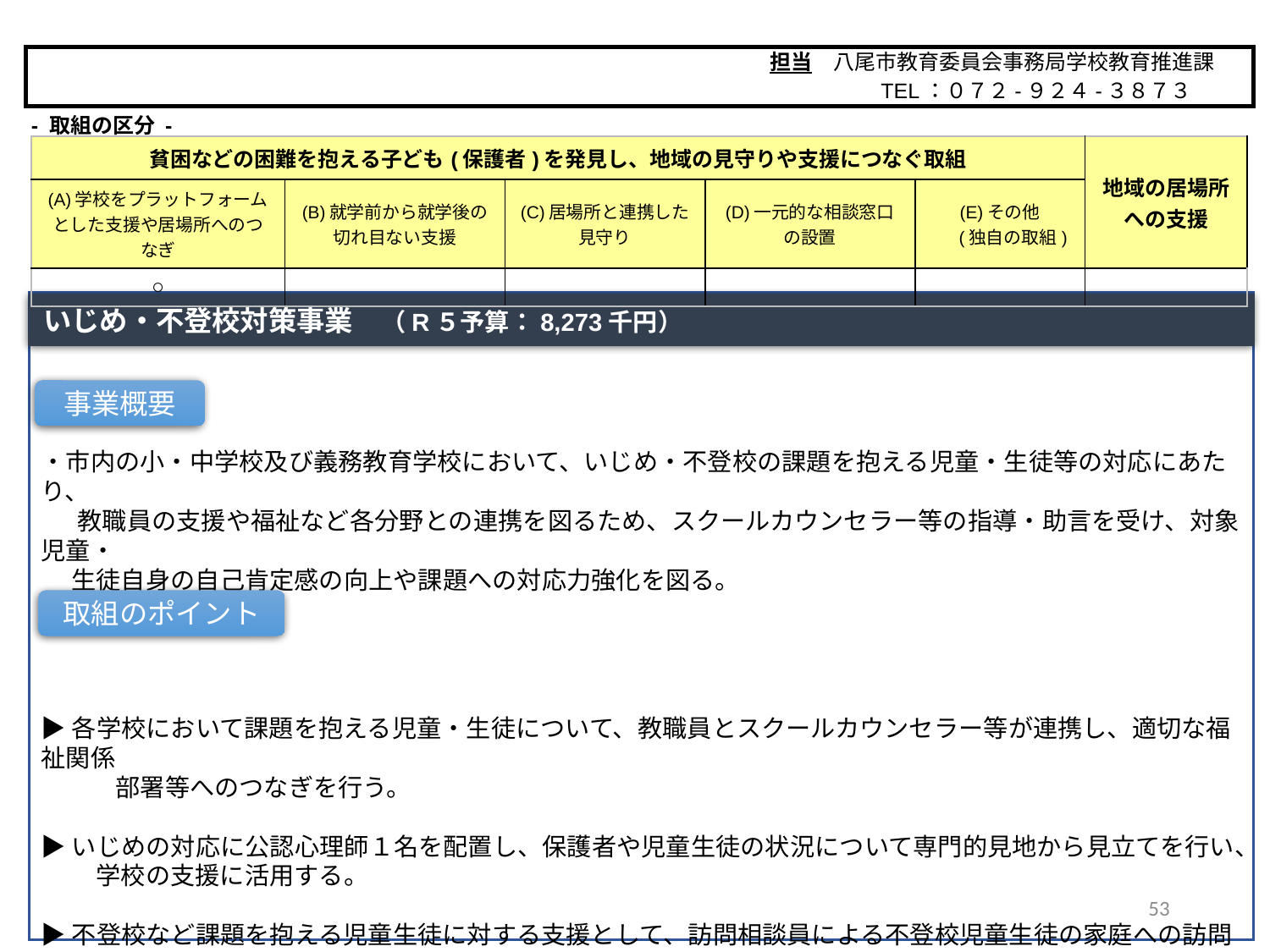

担当　八尾市教育委員会事務局学校教育推進課
　　　　　TEL：０７２-９２４-３８７３

八尾市
- 取組の区分 -
| 貧困などの困難を抱える子ども(保護者)を発見し、地域の見守りや支援につなぐ取組 |  |  |  |  | 地域の居場所 への支援 |
| --- | --- | --- | --- | --- | --- |
| (A)学校をプラットフォームとした支援や居場所へのつなぎ | (B)就学前から就学後の 切れ目ない支援 | (C)居場所と連携した 見守り | (D)一元的な相談窓口 の設置 | (E)その他 　 (独自の取組) |  |
| ○ |  |  |  |  |  |

・市内の小・中学校及び義務教育学校において、いじめ・不登校の課題を抱える児童・生徒等の対応にあたり、
 　教職員の支援や福祉など各分野との連携を図るため、スクールカウンセラー等の指導・助言を受け、対象児童・
　 生徒自身の自己肯定感の向上や課題への対応力強化を図る。

▶各学校において課題を抱える児童・生徒について、教職員とスクールカウンセラー等が連携し、適切な福祉関係
　　　部署等へのつなぎを行う。

▶いじめの対応に公認心理師１名を配置し、保護者や児童生徒の状況について専門的見地から見立てを行い、
　　 学校の支援に活用する。

▶不登校など課題を抱える児童生徒に対する支援として、訪問相談員による不登校児童生徒の家庭への訪問や、
　 教育相談を担当する心理相談員による学校カンファレンスの実施、家庭と学校の中間的な居場所として開設している
　 教育支援センター（適応指導教室）における支援等を実施する。

いじめ・不登校対策事業　（R５予算：8,273千円）
事業概要
取組のポイント
53